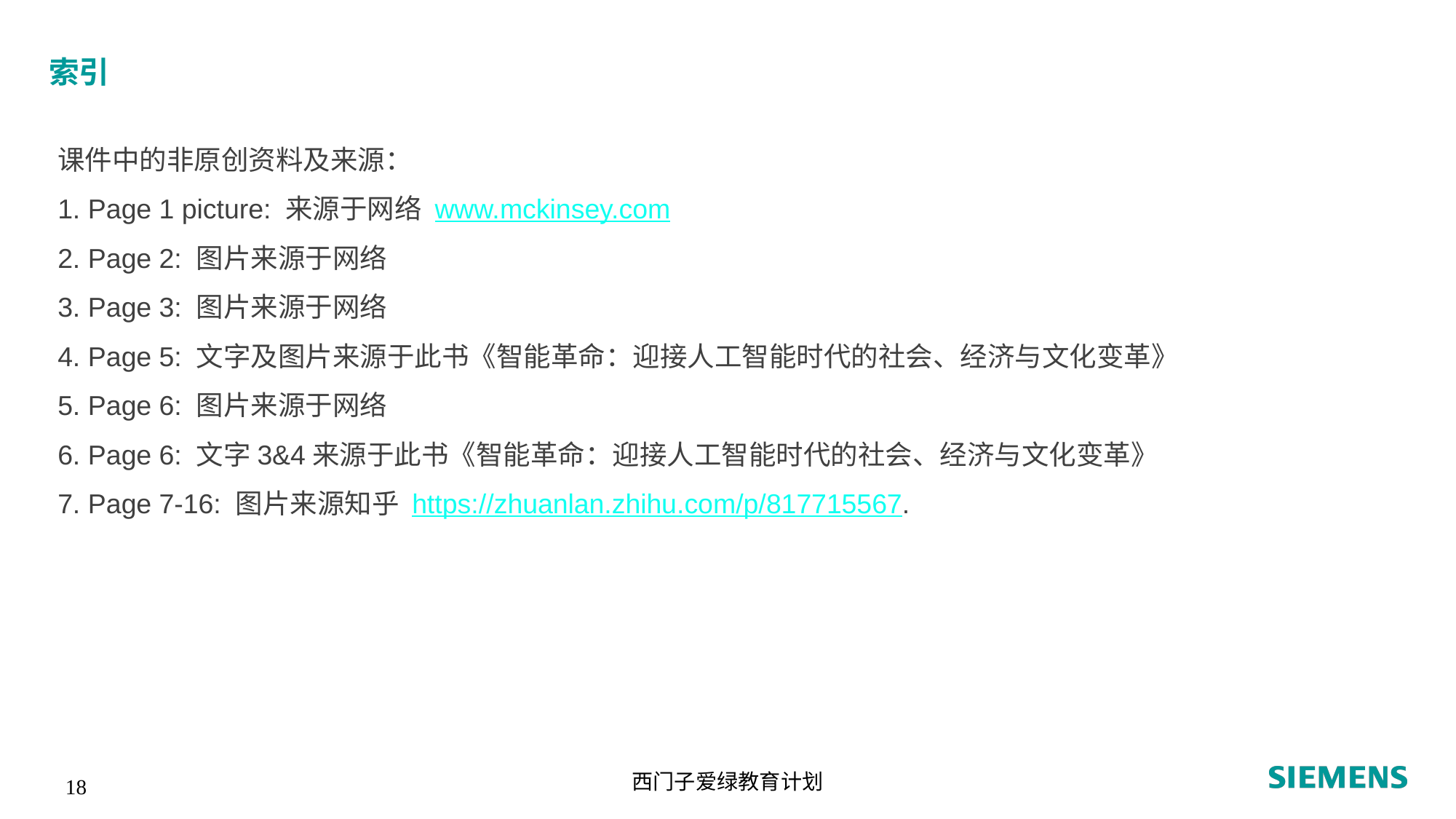

# 索引
课件中的非原创资料及来源：
1. Page 1 picture: 来源于网络 www.mckinsey.com
2. Page 2: 图片来源于网络
3. Page 3: 图片来源于网络
4. Page 5: 文字及图片来源于此书《智能革命：迎接人工智能时代的社会、经济与文化变革》
5. Page 6: 图片来源于网络
6. Page 6: 文字3&4来源于此书《智能革命：迎接人工智能时代的社会、经济与文化变革》
7. Page 7-16: 图片来源知乎 https://zhuanlan.zhihu.com/p/817715567.

 18
西门子爱绿教育计划